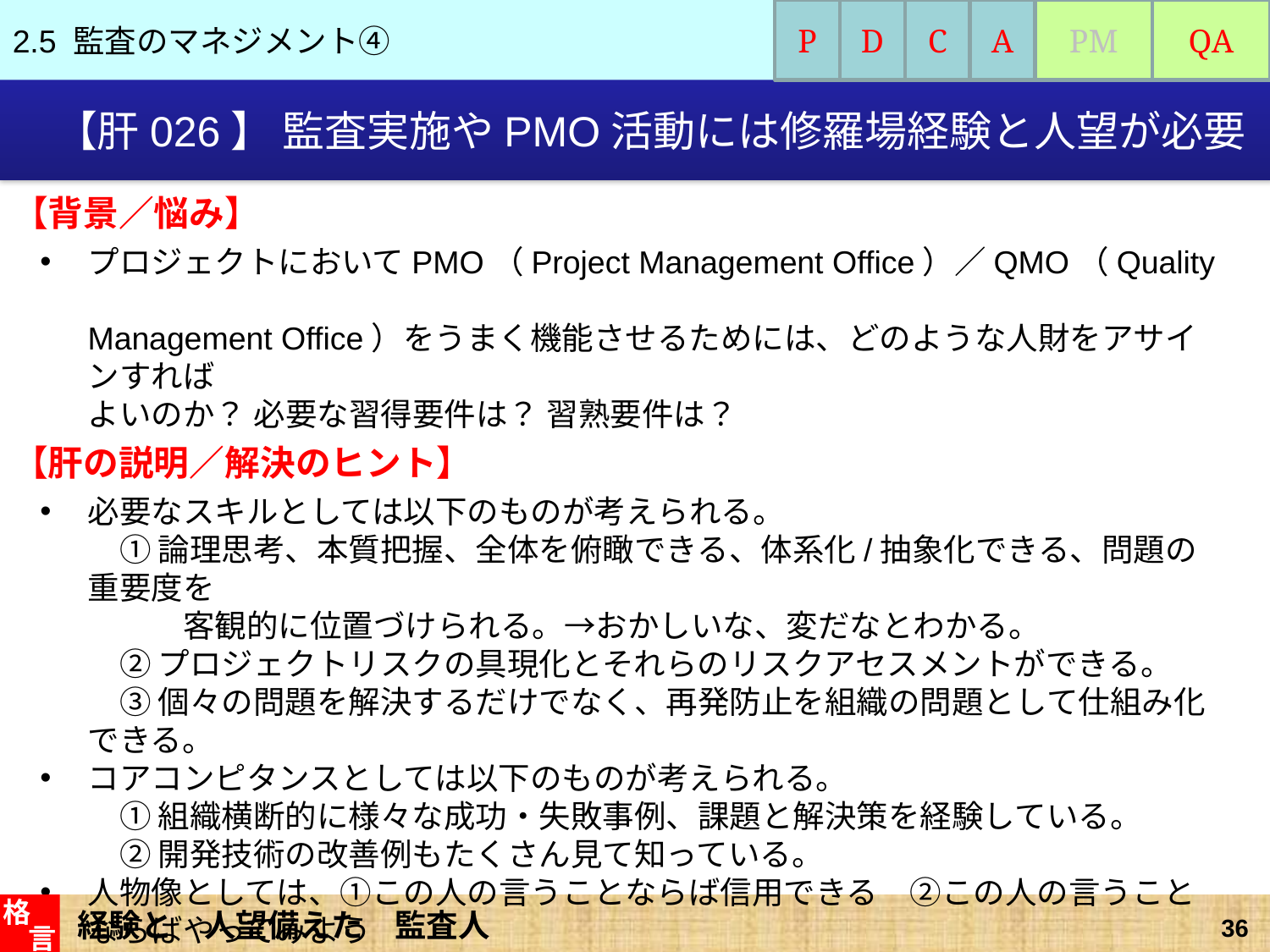

2.5 監査のマネジメント④
P
D
C
A
PM
QA
# 【肝026】 監査実施やPMO活動には修羅場経験と人望が必要
【背景／悩み】
プロジェクトにおいてPMO（Project Management Office）／QMO（Quality
Management Office）をうまく機能させるためには、どのような人財をアサインすれば
よいのか？ 必要な習得要件は？ 習熟要件は？
【肝の説明／解決のヒント】
必要なスキルとしては以下のものが考えられる。
　① 論理思考、本質把握、全体を俯瞰できる、体系化/抽象化できる、問題の重要度を
　　　客観的に位置づけられる。→おかしいな、変だなとわかる。
　② プロジェクトリスクの具現化とそれらのリスクアセスメントができる。
　③ 個々の問題を解決するだけでなく、再発防止を組織の問題として仕組み化できる。
コアコンピタンスとしては以下のものが考えられる。
　① 組織横断的に様々な成功・失敗事例、課題と解決策を経験している。
　② 開発技術の改善例もたくさん見て知っている。
人物像としては、①この人の言うことならば信用できる　②この人の言うことならばやってみよう
というような人が望ましい。

経験と　人望備えた　監査人
格
言
36